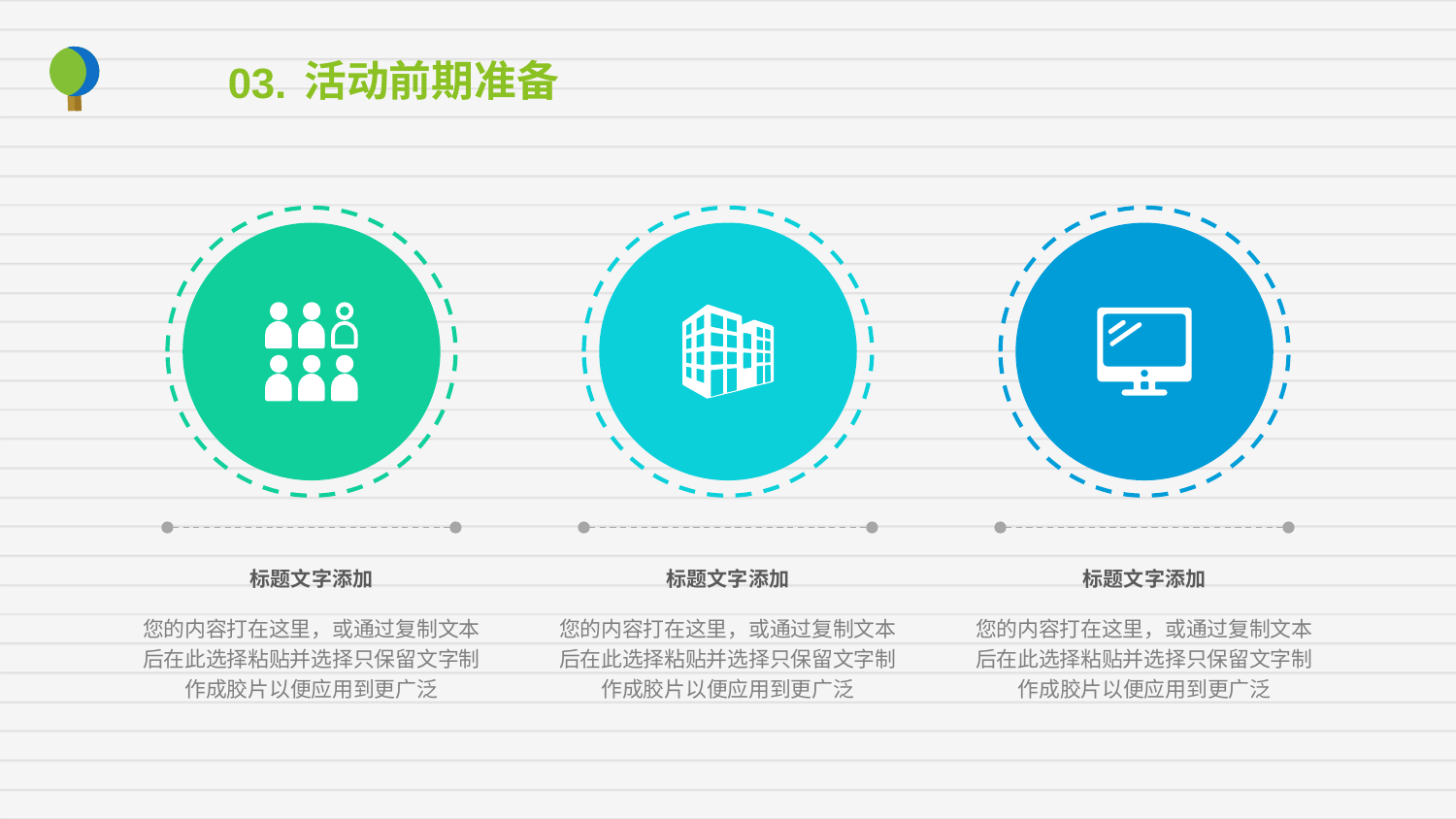

活动前期准备
03.

标题文字添加
您的内容打在这里，或通过复制文本后在此选择粘贴并选择只保留文字制作成胶片以便应用到更广泛
标题文字添加
您的内容打在这里，或通过复制文本后在此选择粘贴并选择只保留文字制作成胶片以便应用到更广泛
标题文字添加
您的内容打在这里，或通过复制文本后在此选择粘贴并选择只保留文字制作成胶片以便应用到更广泛